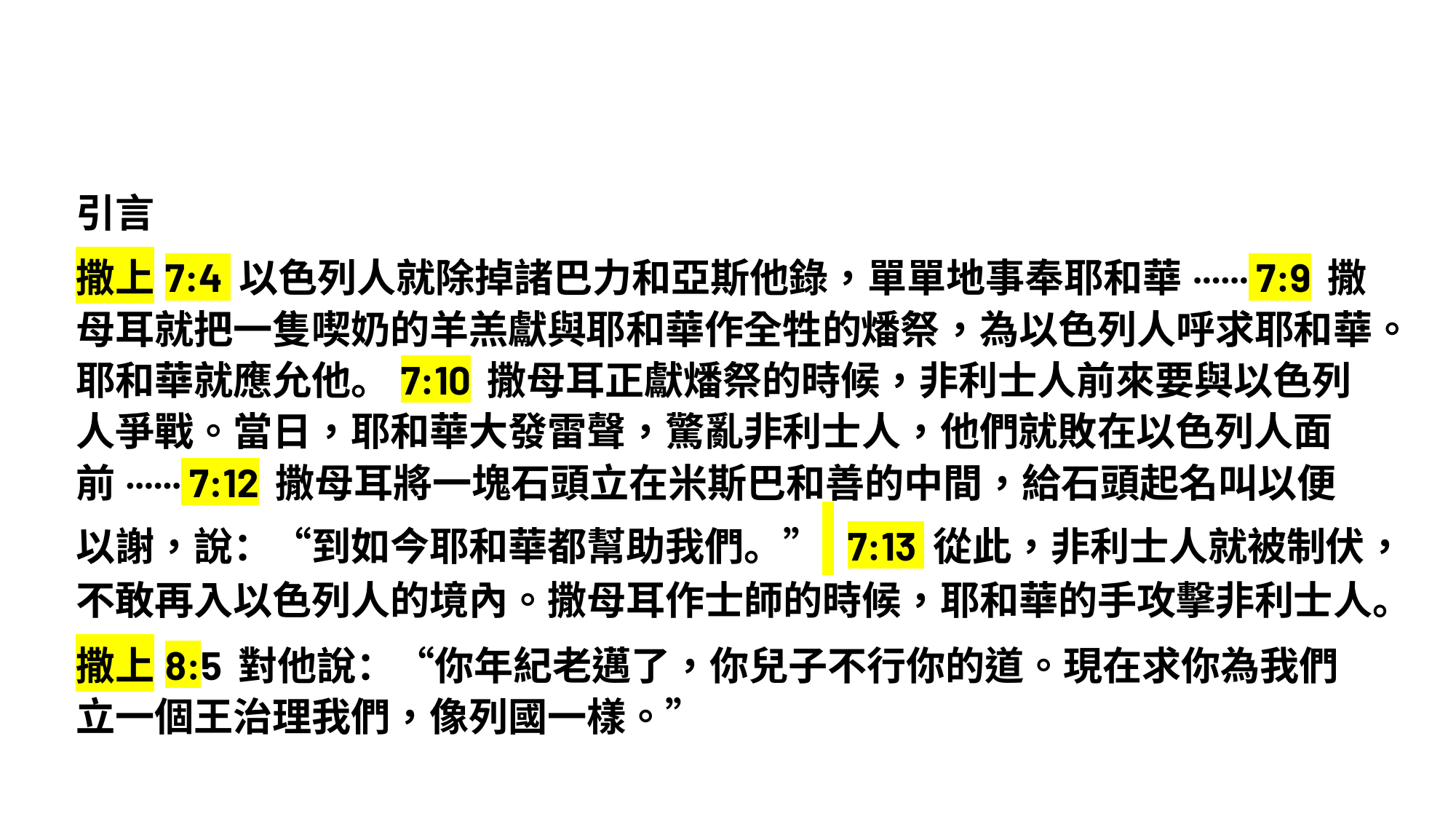

引言
撒上7:4 以色列人就除掉諸巴力和亞斯他錄，單單地事奉耶和華······ 7:9 撒母耳就把一隻喫奶的羊羔獻與耶和華作全牲的燔祭，為以色列人呼求耶和華。耶和華就應允他。7:10 撒母耳正獻燔祭的時候，非利士人前來要與以色列人爭戰。當日，耶和華大發雷聲，驚亂非利士人，他們就敗在以色列人面前······ 7:12 撒母耳將一塊石頭立在米斯巴和善的中間，給石頭起名叫以便以謝，說：“到如今耶和華都幫助我們。” 7:13 從此，非利士人就被制伏，不敢再入以色列人的境內。撒母耳作士師的時候，耶和華的手攻擊非利士人。
撒上8:5 對他說：“你年紀老邁了，你兒子不行你的道。現在求你為我們立一個王治理我們，像列國一樣。”